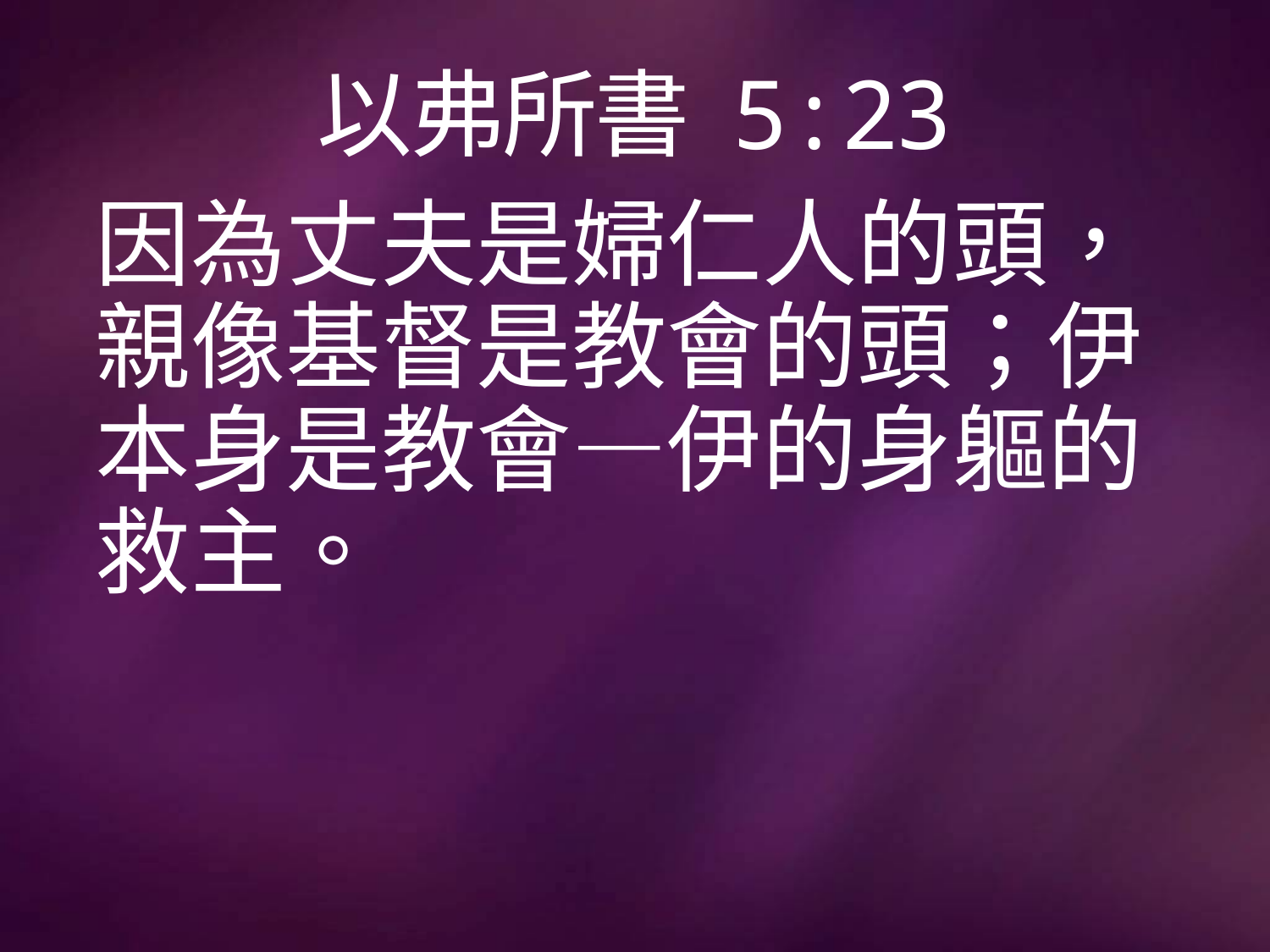

# 以弗所書 5:23
因為丈夫是婦仁人的頭，親像基督是教會的頭；伊本身是教會—伊的身軀的救主。